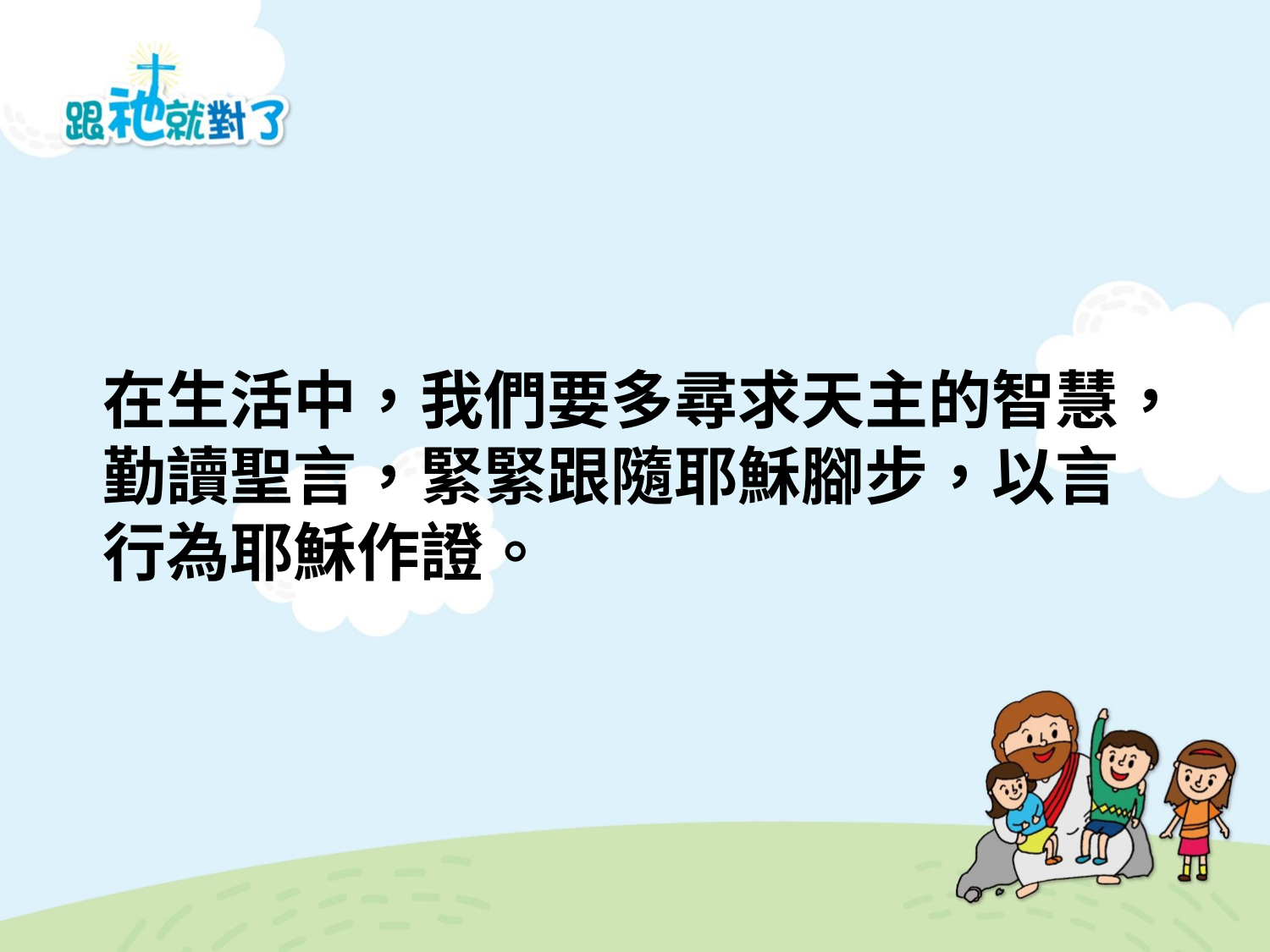

在生活中，我們要多尋求天主的智慧，勤讀聖言，緊緊跟隨耶穌腳步，以言行為耶穌作證。